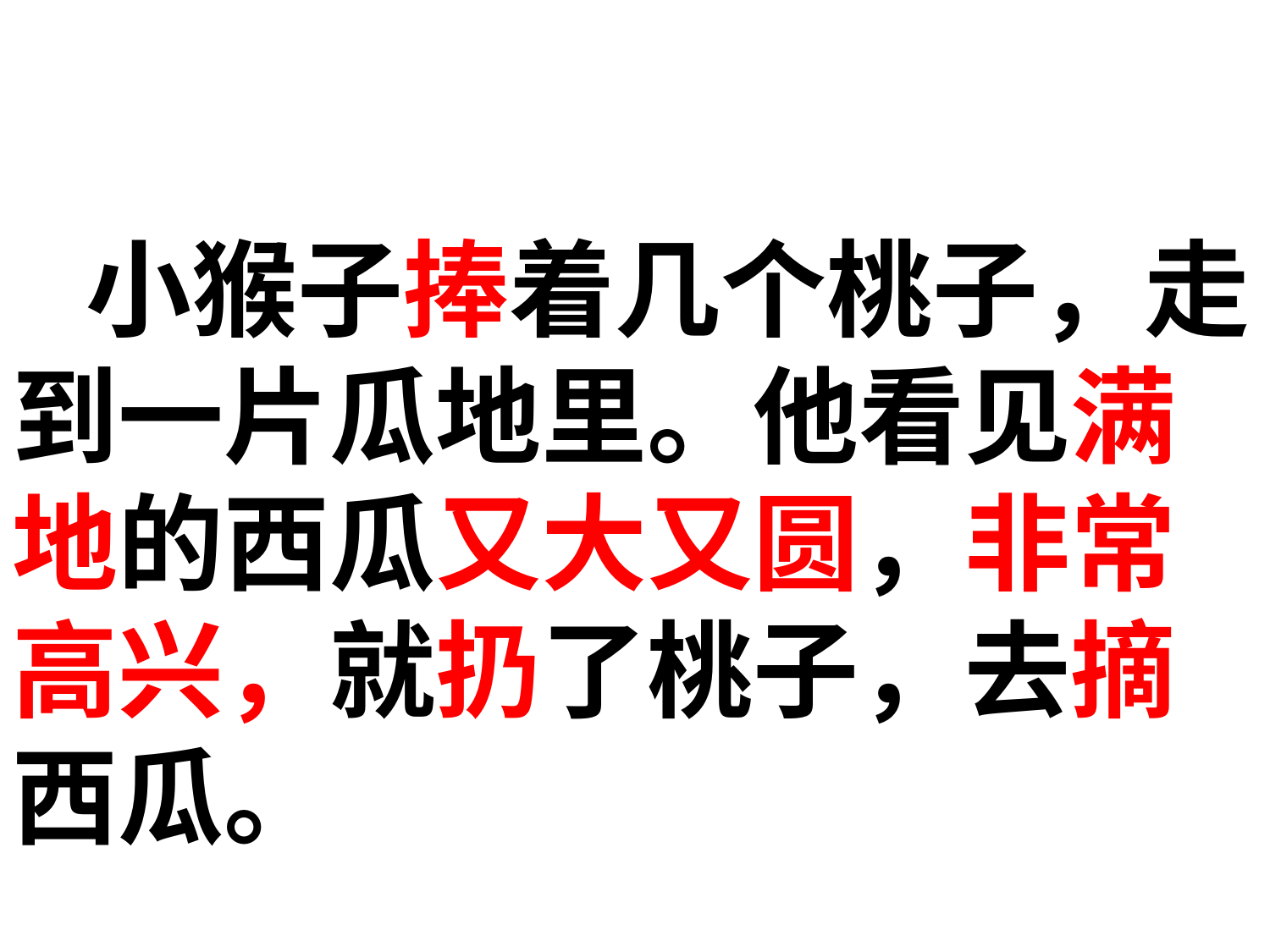

小猴子捧着几个桃子，走到一片瓜地里。他看见满地的西瓜又大又圆，非常高兴，就扔了桃子，去摘西瓜。